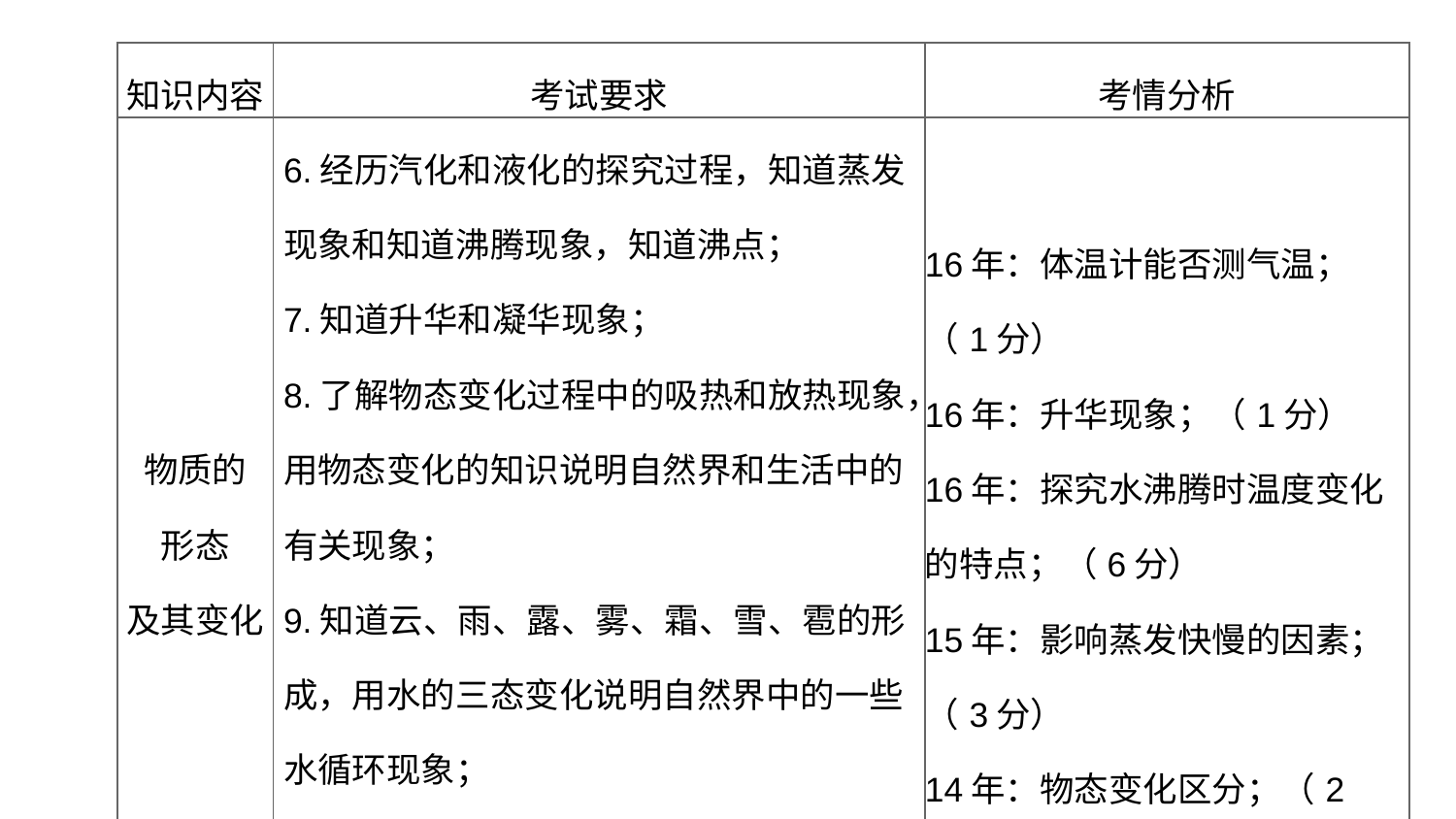

| 知识内容 | 考试要求 | 考情分析 |
| --- | --- | --- |
| 物质的 形态 及其变化 | 6.经历汽化和液化的探究过程，知道蒸发现象和知道沸腾现象，知道沸点； 7.知道升华和凝华现象； 8.了解物态变化过程中的吸热和放热现象，用物态变化的知识说明自然界和生活中的有关现象； 9.知道云、雨、露、雾、霜、雪、雹的形成，用水的三态变化说明自然界中的一些水循环现象； 10.了解我国和当地的水资源状况，有关心环境和节约用水的意识 | 16年：体温计能否测气温；（1分） 16年：升华现象；（1分） 16年：探究水沸腾时温度变化的特点；（6分） 15年：影响蒸发快慢的因素；（3分） 14年：物态变化区分；（2分） |